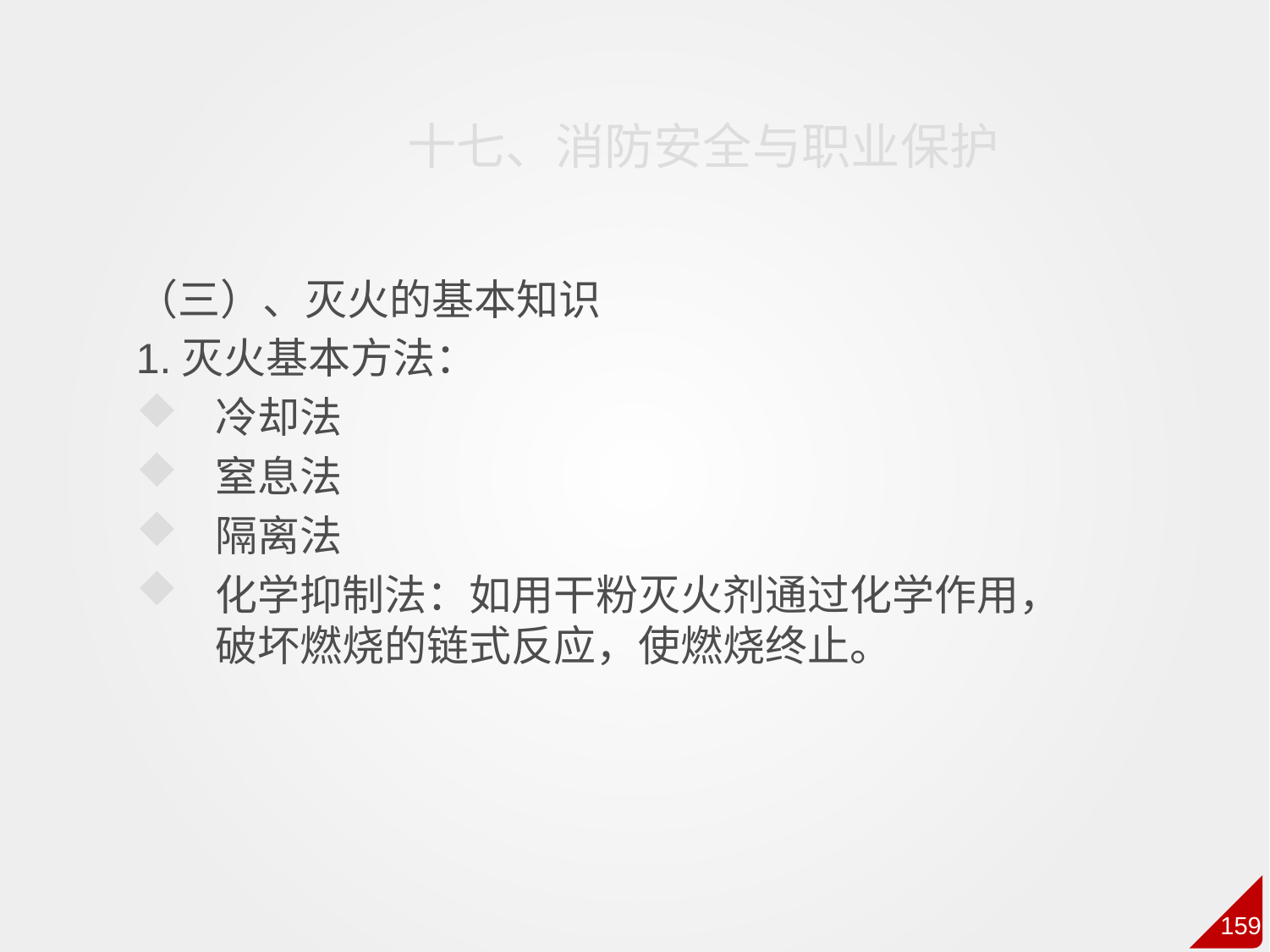

十七、消防安全与职业保护

（三）、灭火的基本知识
1.灭火基本方法：
冷却法
窒息法
隔离法
化学抑制法：如用干粉灭火剂通过化学作用，破坏燃烧的链式反应，使燃烧终止。